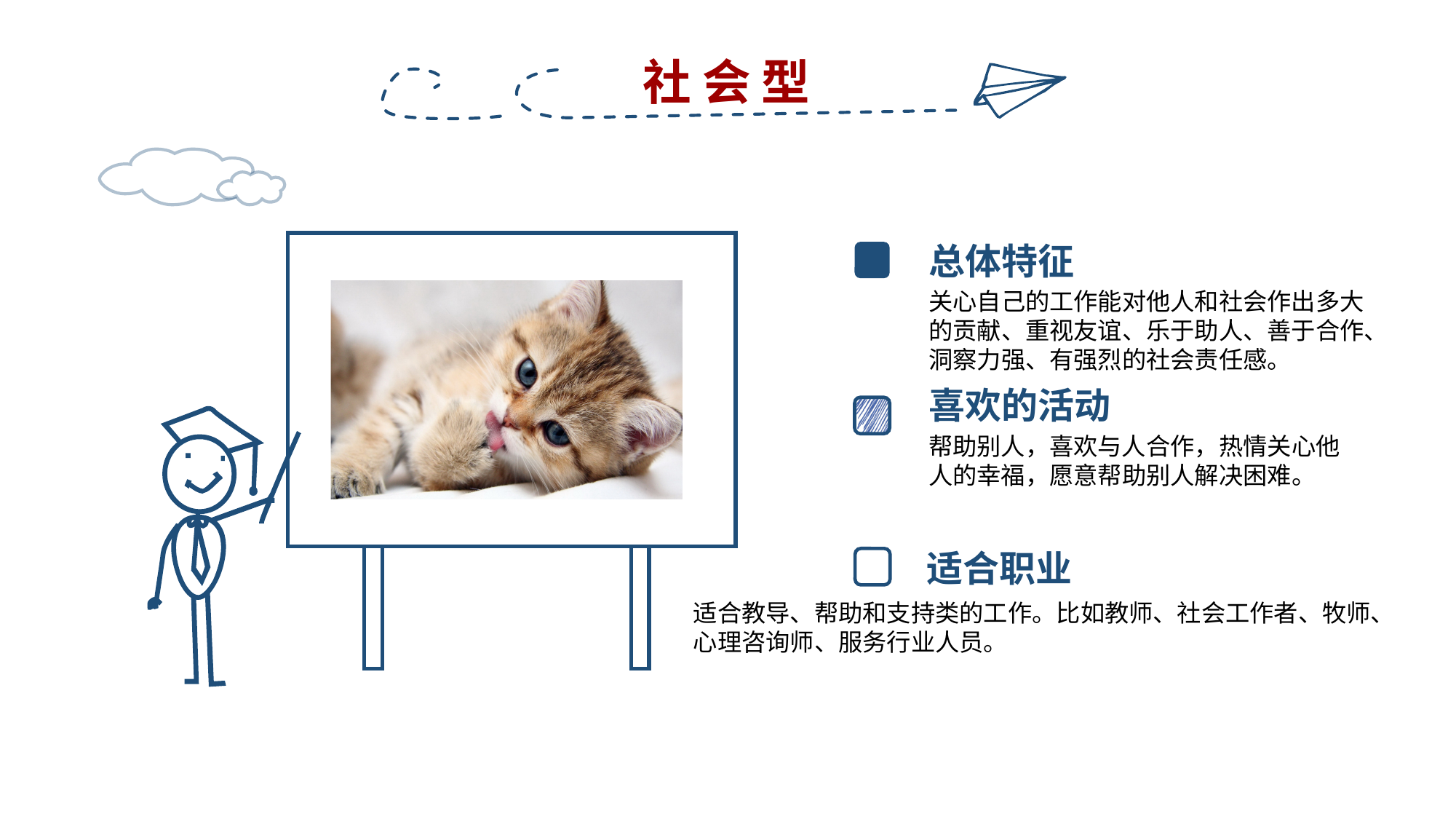

社 会 型

总体特征

关心自己的工作能对他人和社会作出多大的贡献、重视友谊、乐于助人、善于合作、洞察力强、有强烈的社会责任感。
喜欢的活动

帮助别人，喜欢与人合作，热情关心他人的幸福，愿意帮助别人解决困难。
适合职业

适合教导、帮助和支持类的工作。比如教师、社会工作者、牧师、心理咨询师、服务行业人员。